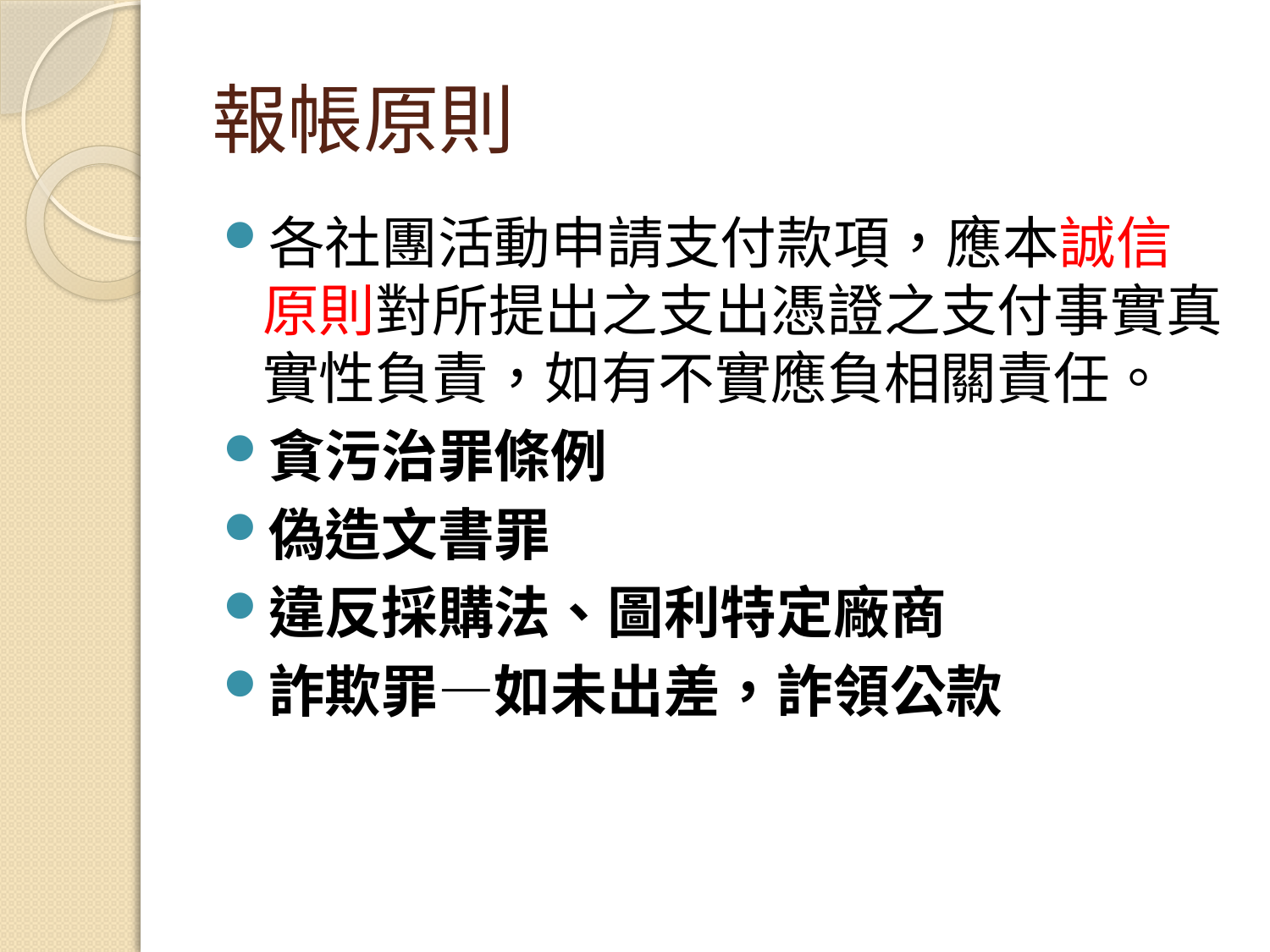

# 報帳原則
各社團活動申請支付款項，應本誠信原則對所提出之支出憑證之支付事實真實性負責，如有不實應負相關責任。
貪污治罪條例
偽造文書罪
違反採購法、圖利特定廠商
詐欺罪—如未出差，詐領公款